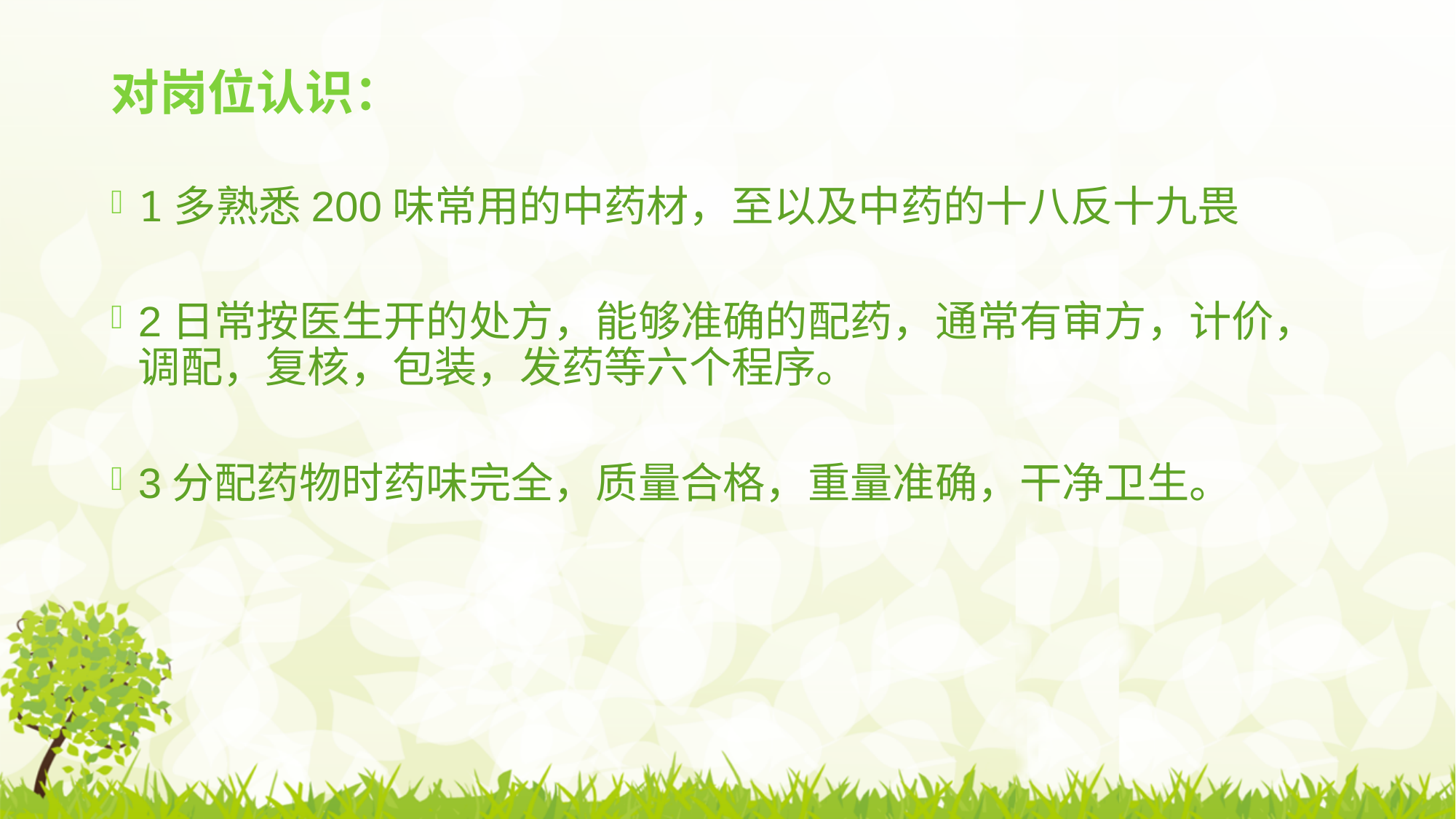

# 对岗位认识：
1多熟悉200味常用的中药材，至以及中药的十八反十九畏

2日常按医生开的处方，能够准确的配药，通常有审方，计价，调配，复核，包装，发药等六个程序。

3分配药物时药味完全，质量合格，重量准确，干净卫生。